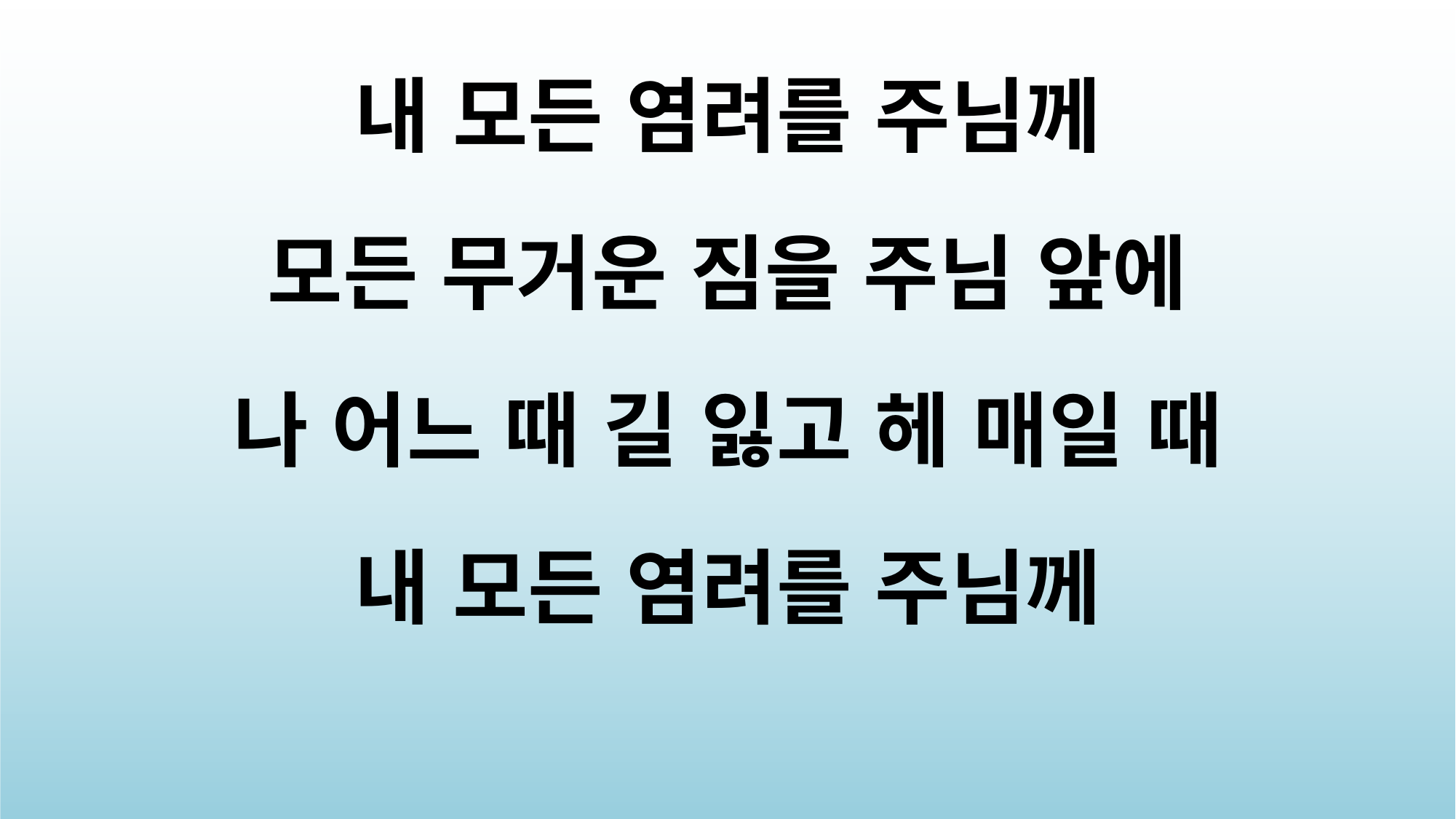

내 모든 염려를 주님께
모든 무거운 짐을 주님 앞에
나 어느 때 길 잃고 헤 매일 때
내 모든 염려를 주님께